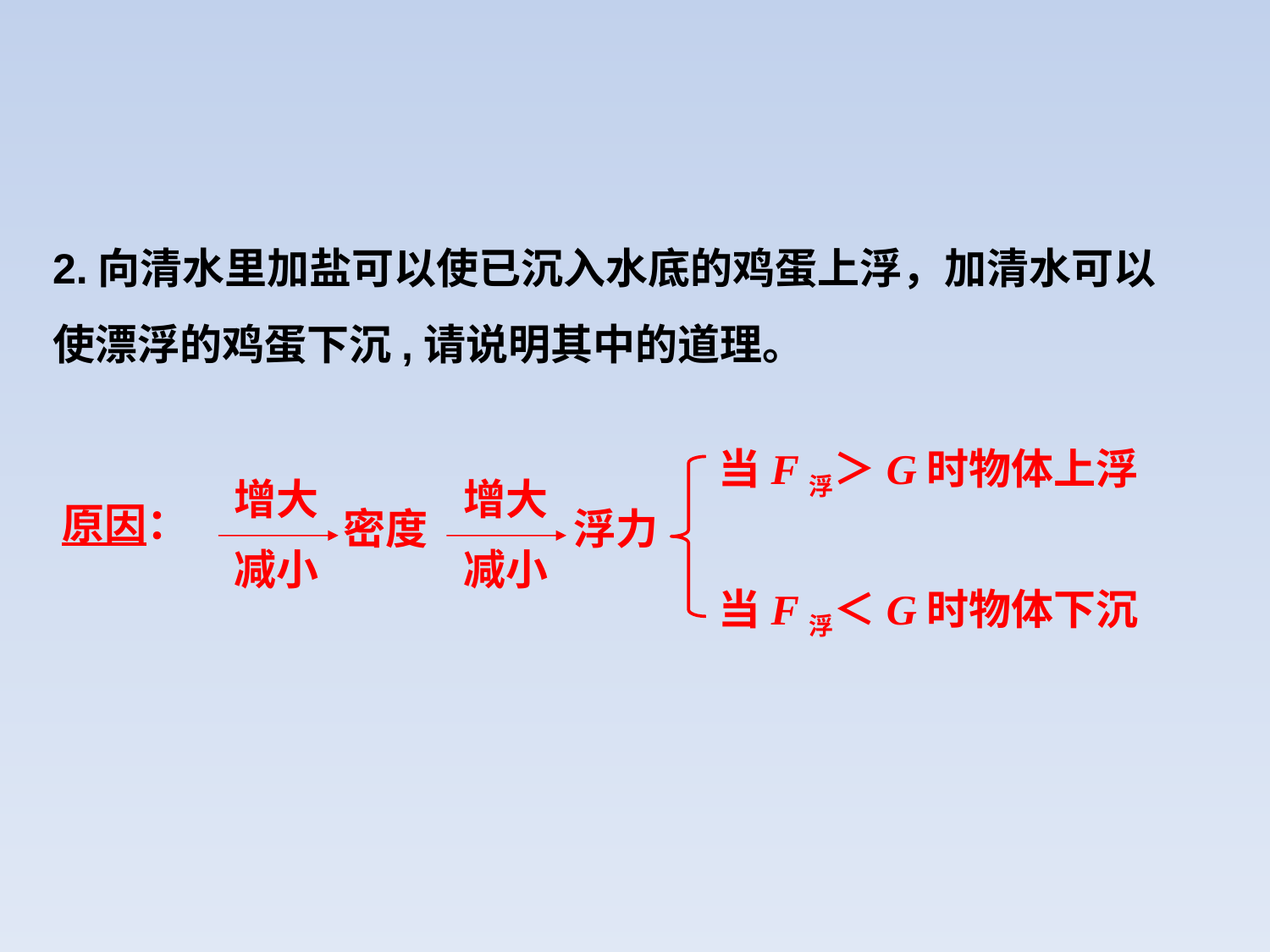

2.向清水里加盐可以使已沉入水底的鸡蛋上浮，加清水可以使漂浮的鸡蛋下沉,请说明其中的道理。
当F浮＞G时物体上浮

增大
增大
原因：
密度
浮力

减小
减小
当F浮＜G时物体下沉